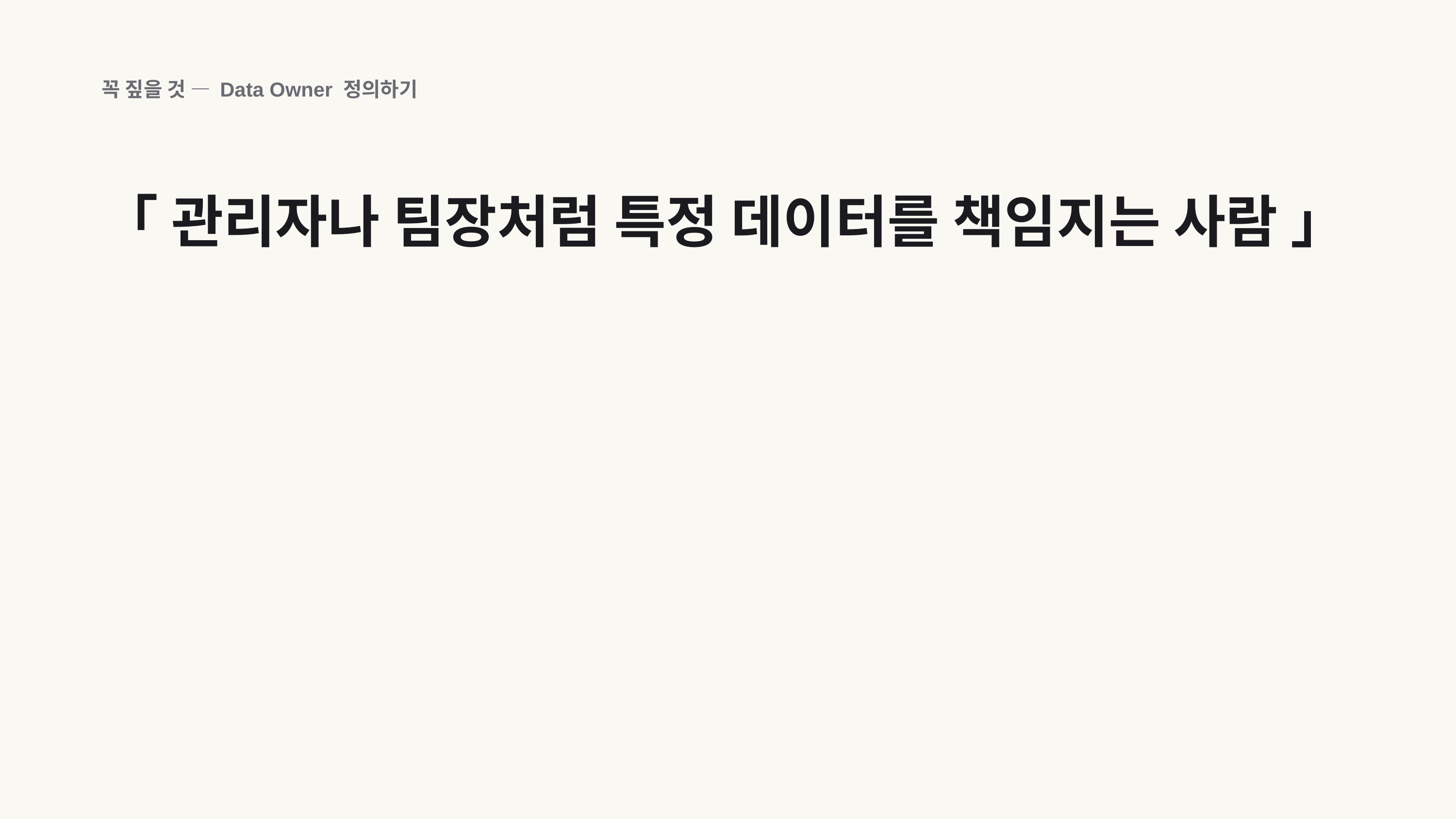

꼭 짚을 것 — Data Owner 정의하기
「 관리자나 팀장처럼 특정 데이터를 책임지는 사람 」